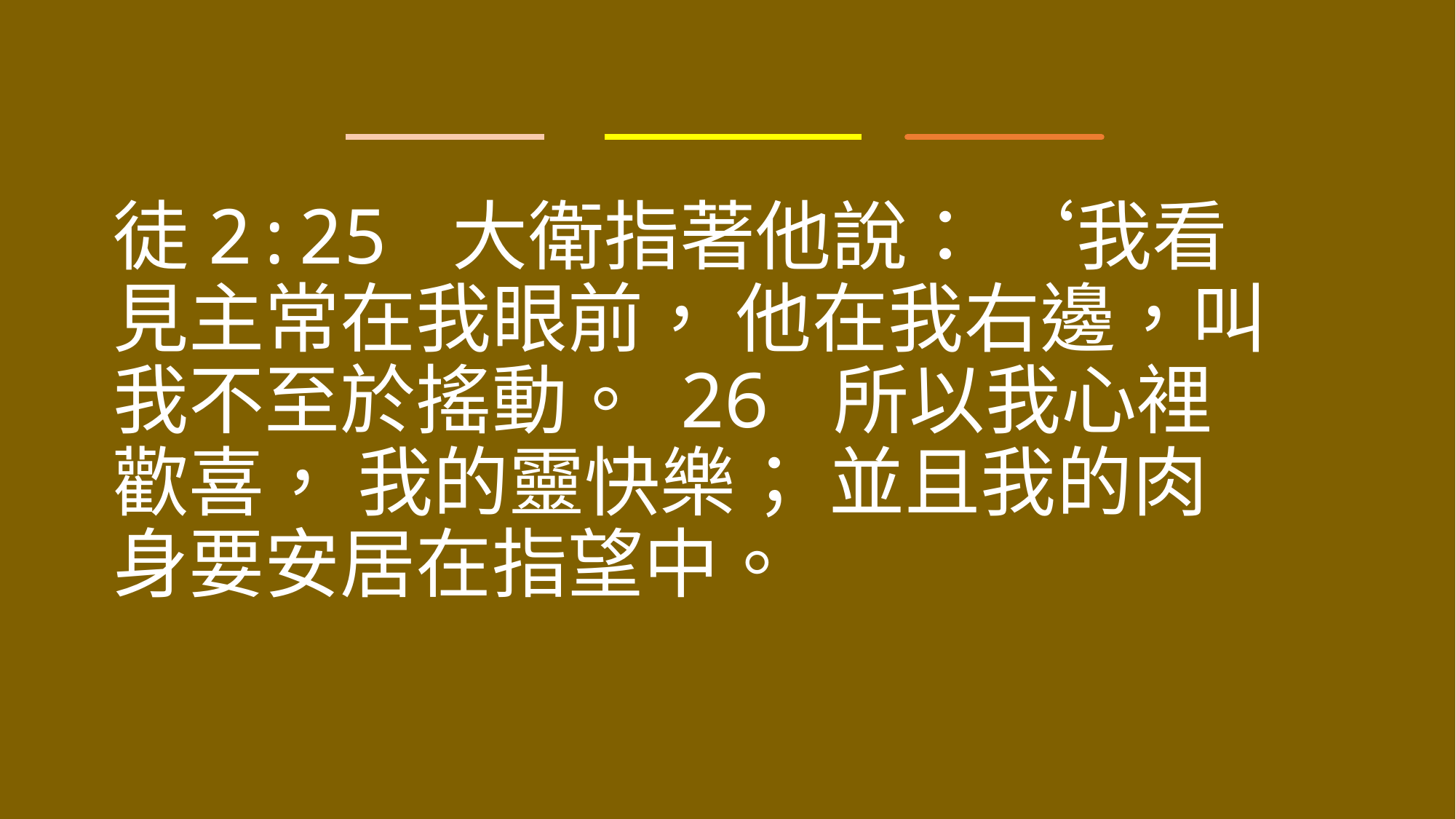

徒2:25 大衛指著他說： ‘我看見主常在我眼前， 他在我右邊，叫我不至於搖動。 26 所以我心裡歡喜， 我的靈快樂； 並且我的肉身要安居在指望中。